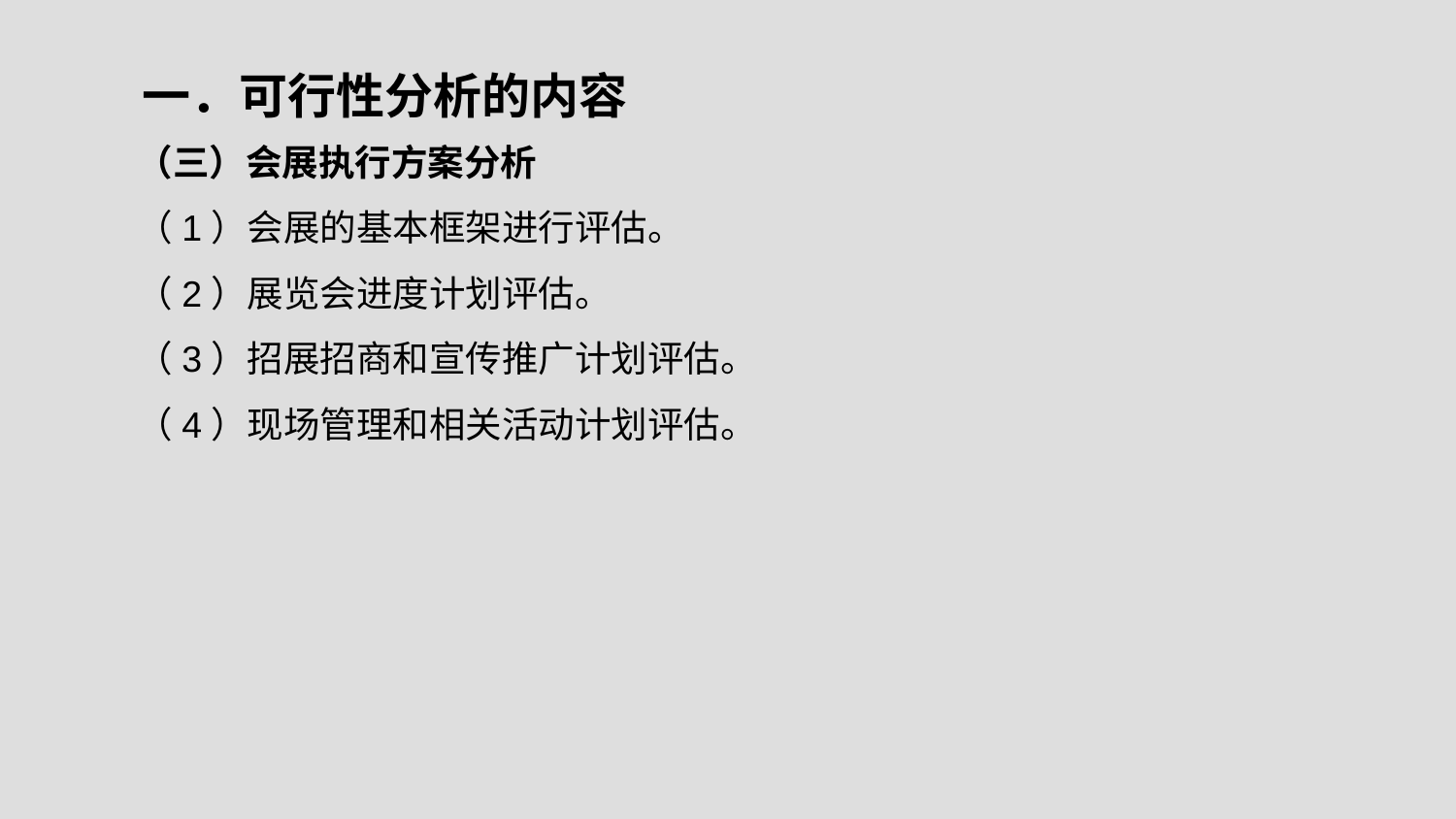

# 一．可行性分析的内容
（三）会展执行方案分析
（1）会展的基本框架进行评估。
（2）展览会进度计划评估。
（3）招展招商和宣传推广计划评估。
（4）现场管理和相关活动计划评估。